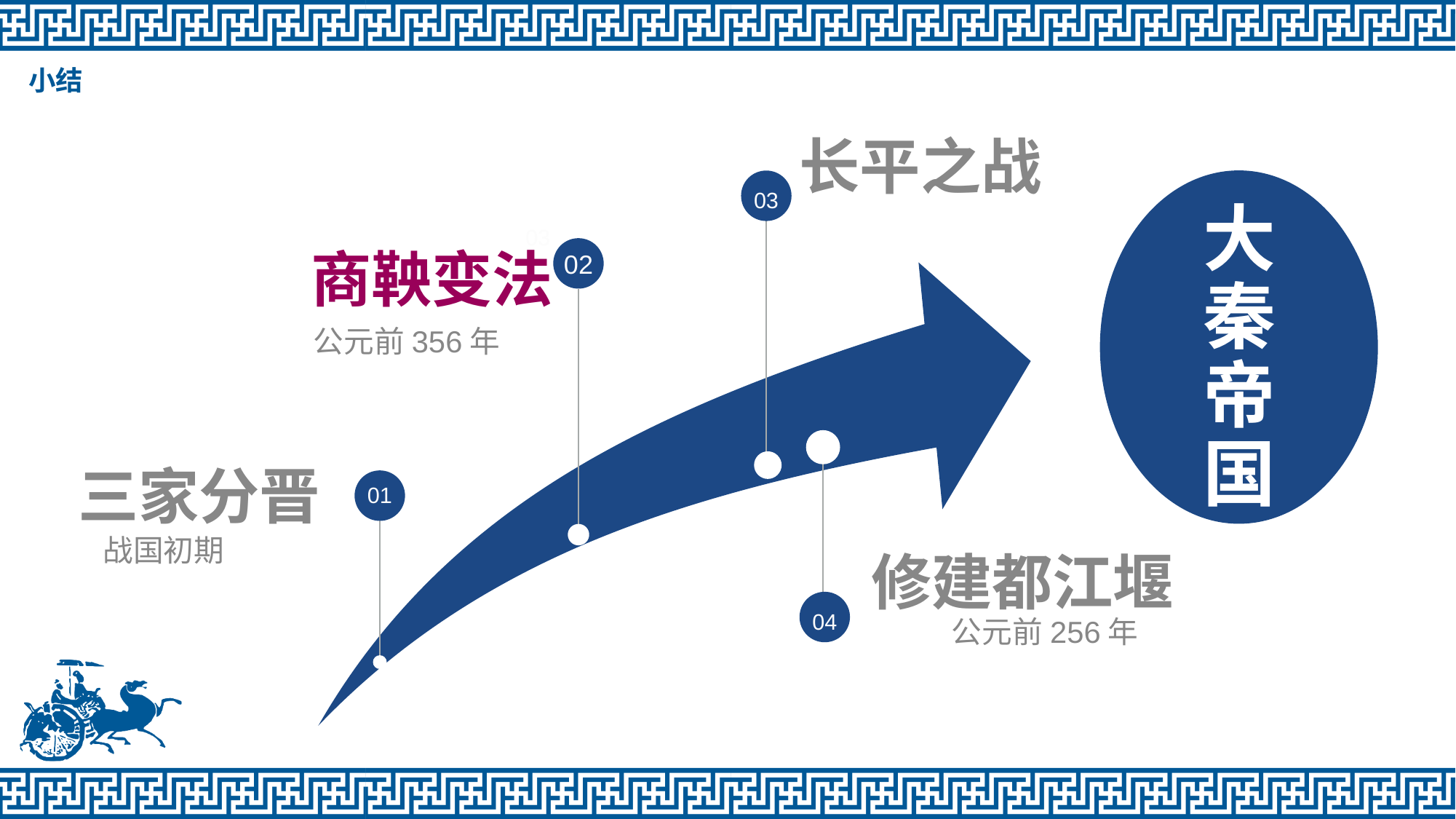

小结

长平之战

03

03
02
商鞅变法

公元前356年
大秦帝国

三家分晋

01

战国初期

修建都江堰

公元前256年
04